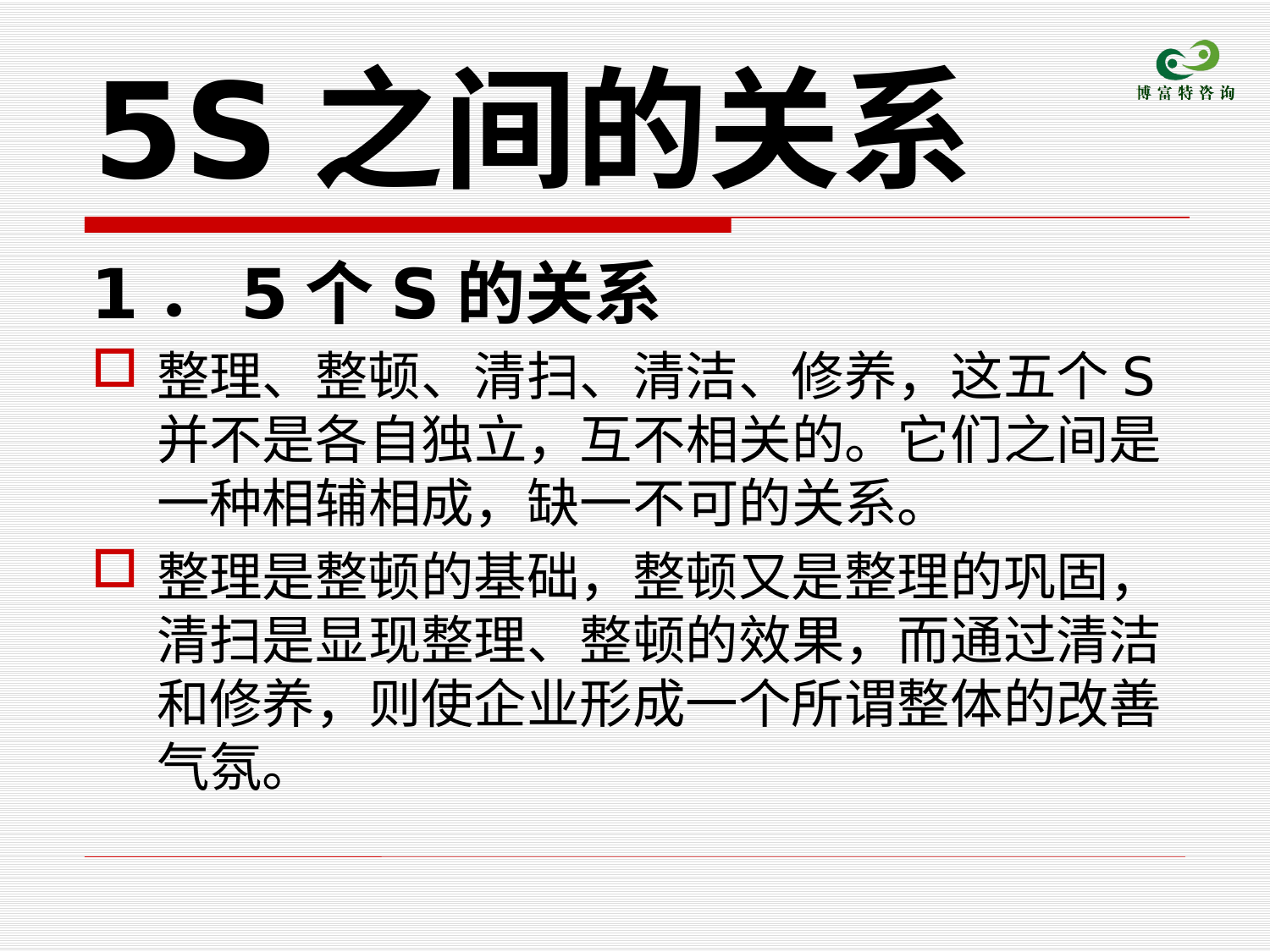

# 5S之间的关系
1．5个S的关系
整理、整顿、清扫、清洁、修养，这五个S并不是各自独立，互不相关的。它们之间是一种相辅相成，缺一不可的关系。
整理是整顿的基础，整顿又是整理的巩固，清扫是显现整理、整顿的效果，而通过清洁和修养，则使企业形成一个所谓整体的改善气氛。
70